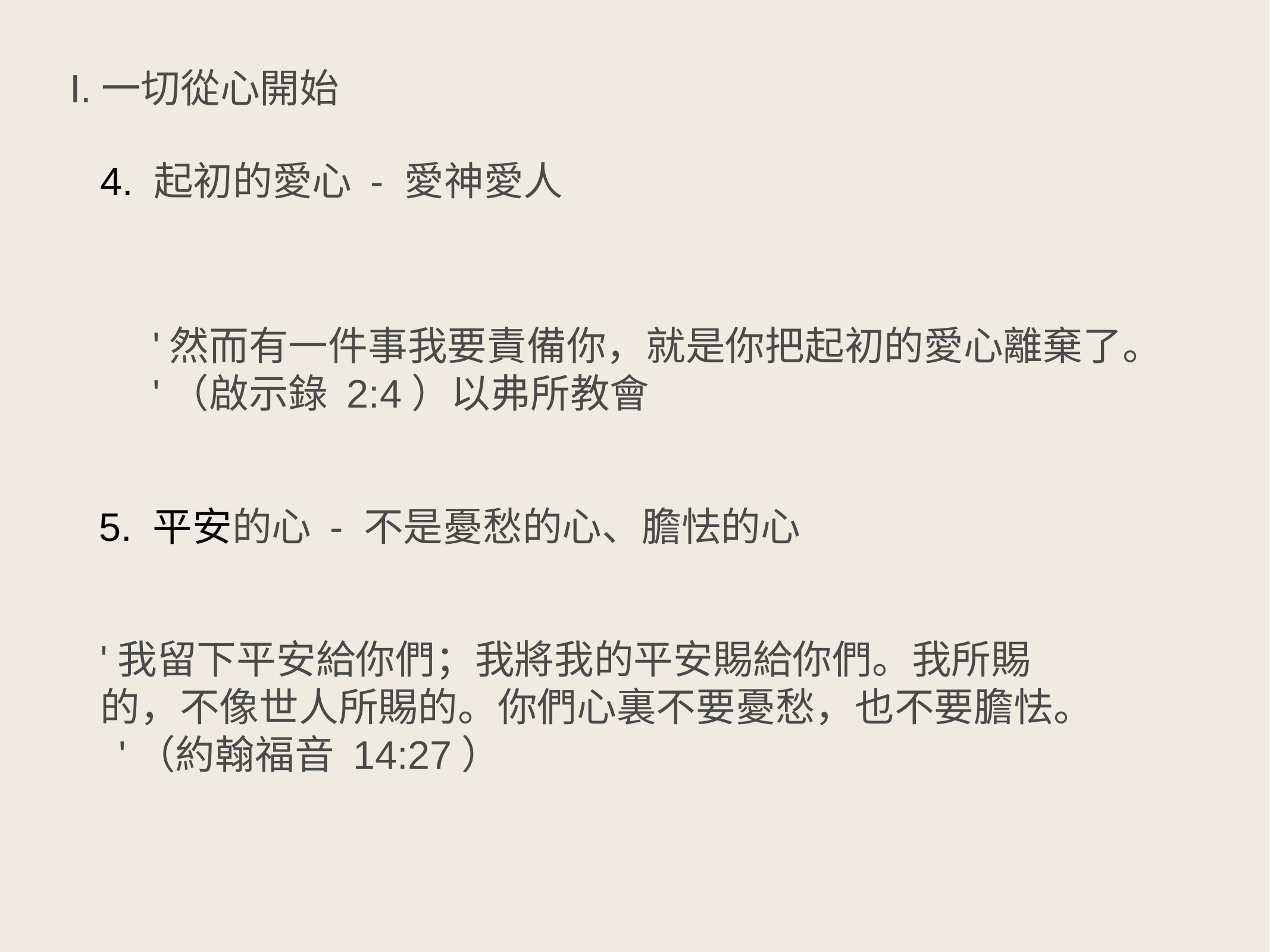

I.一切從心開始
4. 起初的愛心 - 愛神愛人
'然而有一件事我要責備你，就是你把起初的愛心離棄了。 '（啟示錄 2:4）以弗所教會
5. 平安的心 - 不是憂愁的心、膽怯的心
'我留下平安給你們；我將我的平安賜給你們。我所賜的，不像世人所賜的。你們心裏不要憂愁，也不要膽怯。 '（約翰福音 14:27）